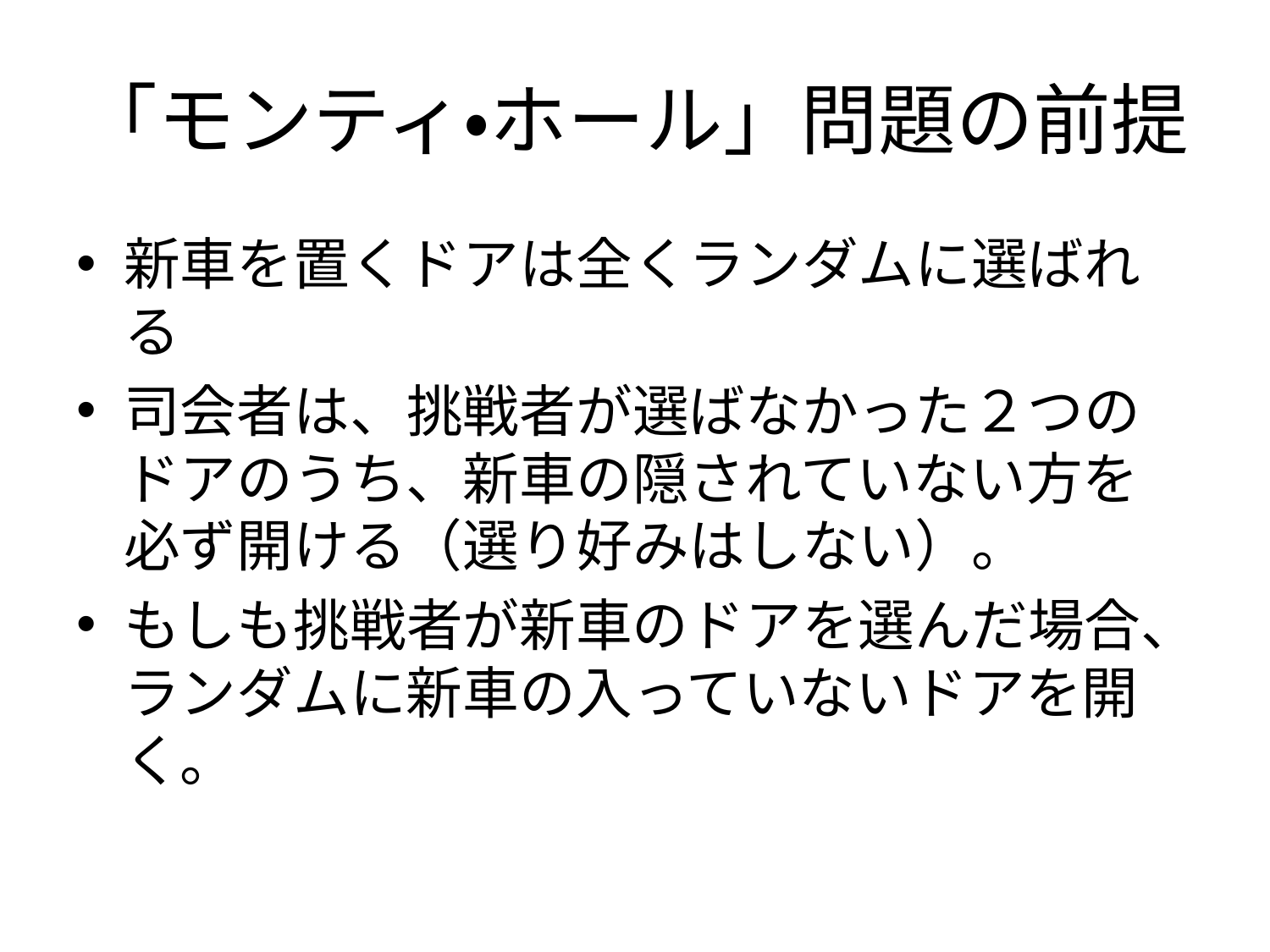

# 「モンティ・ホール」問題の前提
新車を置くドアは全くランダムに選ばれる
司会者は、挑戦者が選ばなかった２つのドアのうち、新車の隠されていない方を必ず開ける（選り好みはしない）。
もしも挑戦者が新車のドアを選んだ場合、ランダムに新車の入っていないドアを開く。